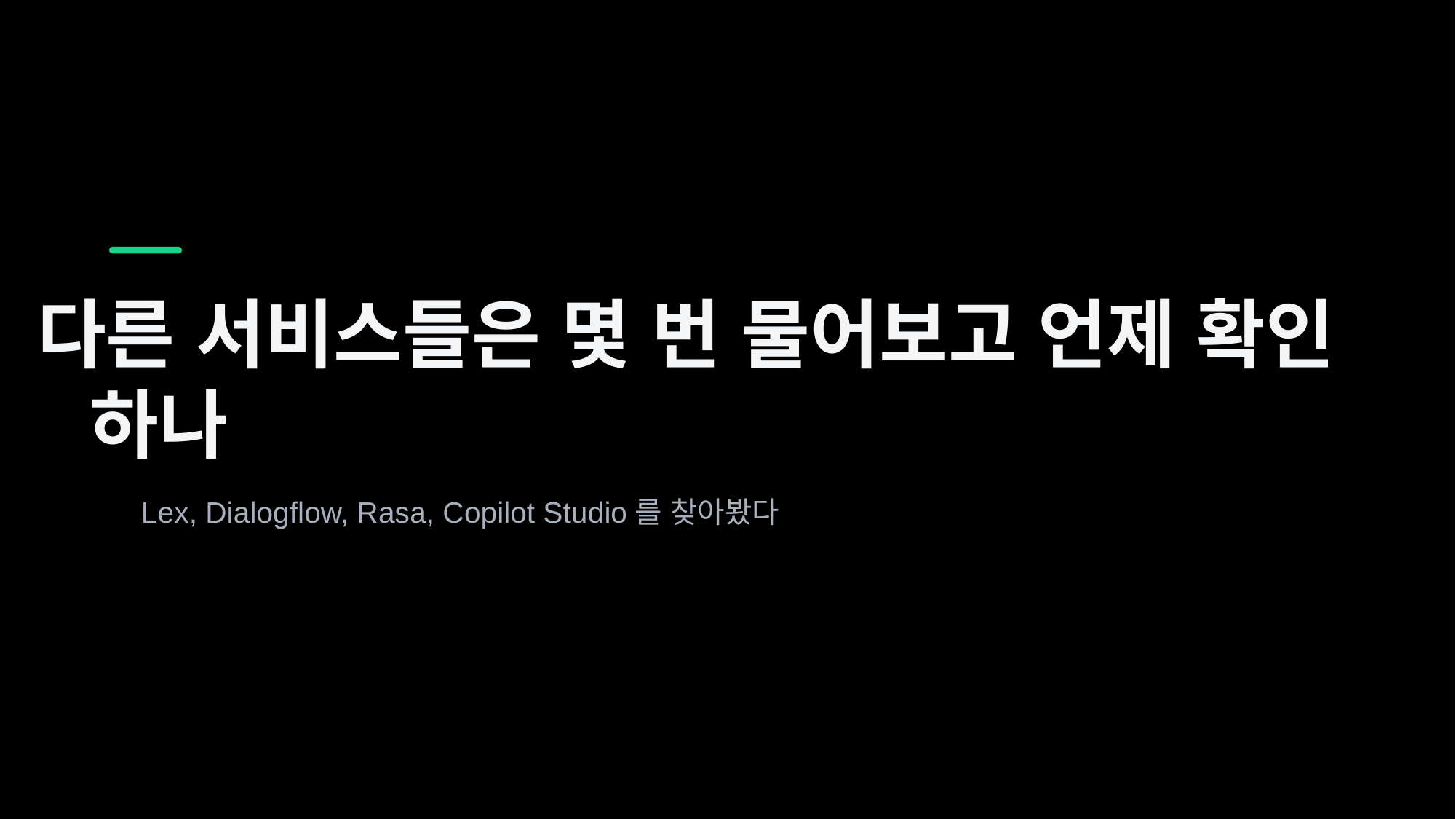

2. 다른 서비스들은 몇 번 물어보고 언제 확인
하나
Lex, Dialogflow, Rasa, Copilot Studio를 찾아봤다